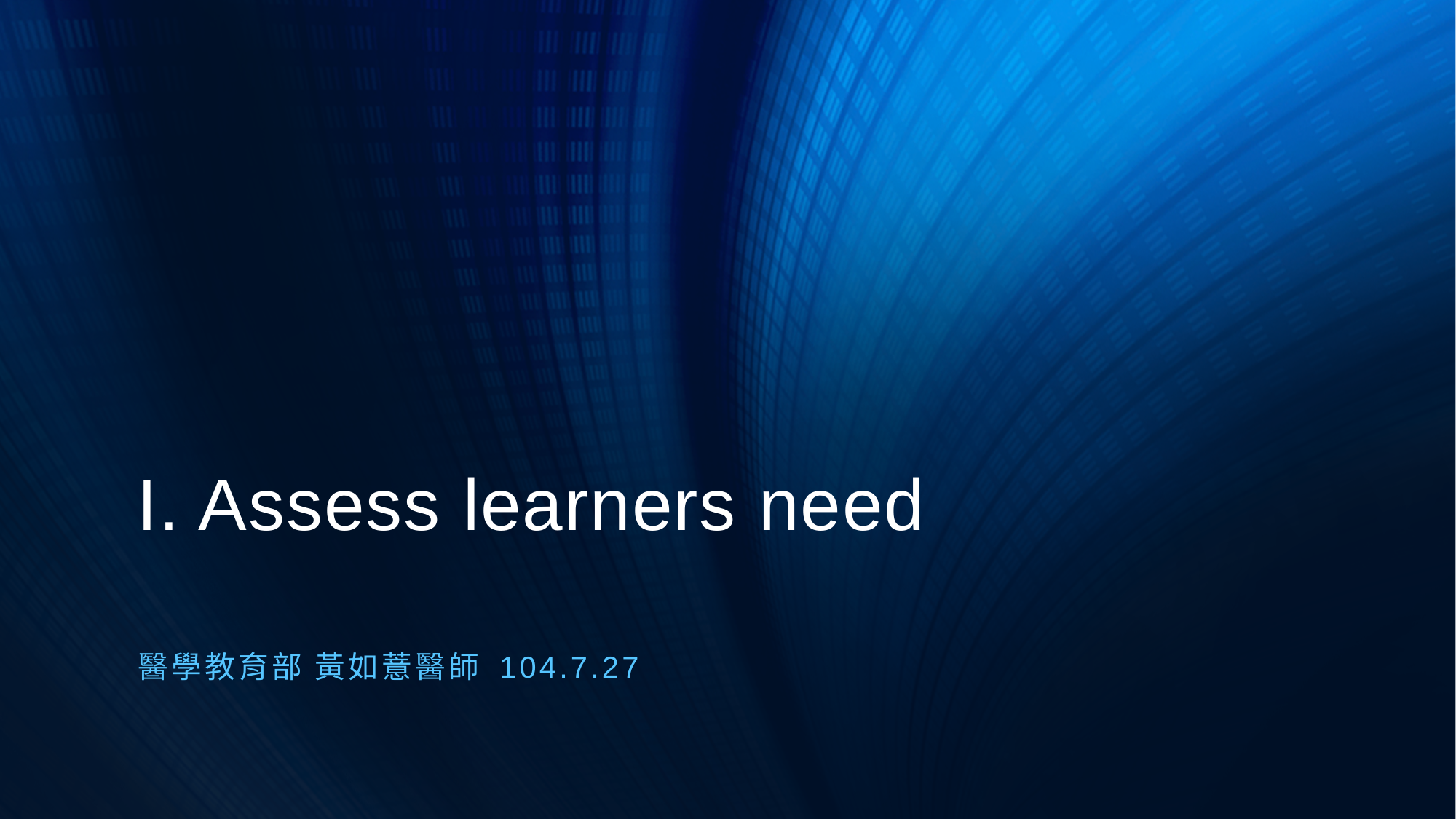

# I. Assess learners need
醫學教育部 黃如薏醫師 104.7.27